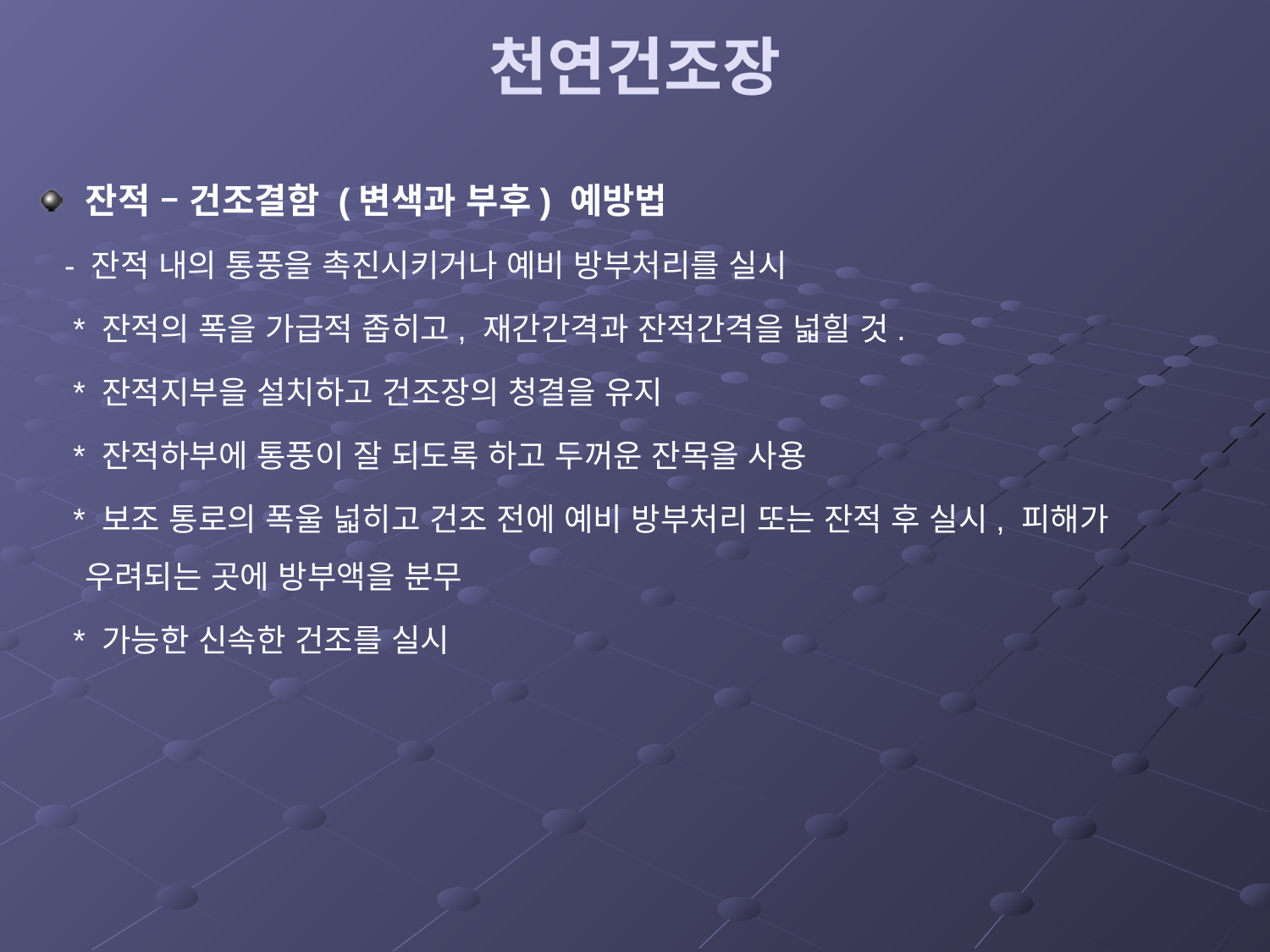

# 천연건조장
잔적 – 건조결함 (변색과 부후) 예방법
   - 잔적 내의 통풍을 촉진시키거나 예비 방부처리를 실시
    * 잔적의 폭을 가급적 좁히고, 재간간격과 잔적간격을 넓힐 것.
    * 잔적지부을 설치하고 건조장의 청결을 유지
    * 잔적하부에 통풍이 잘 되도록 하고 두꺼운 잔목을 사용
    * 보조 통로의 폭울 넓히고 건조 전에 예비 방부처리 또는 잔적 후 실시, 피해가 우려되는 곳에 방부액을 분무
    * 가능한 신속한 건조를 실시